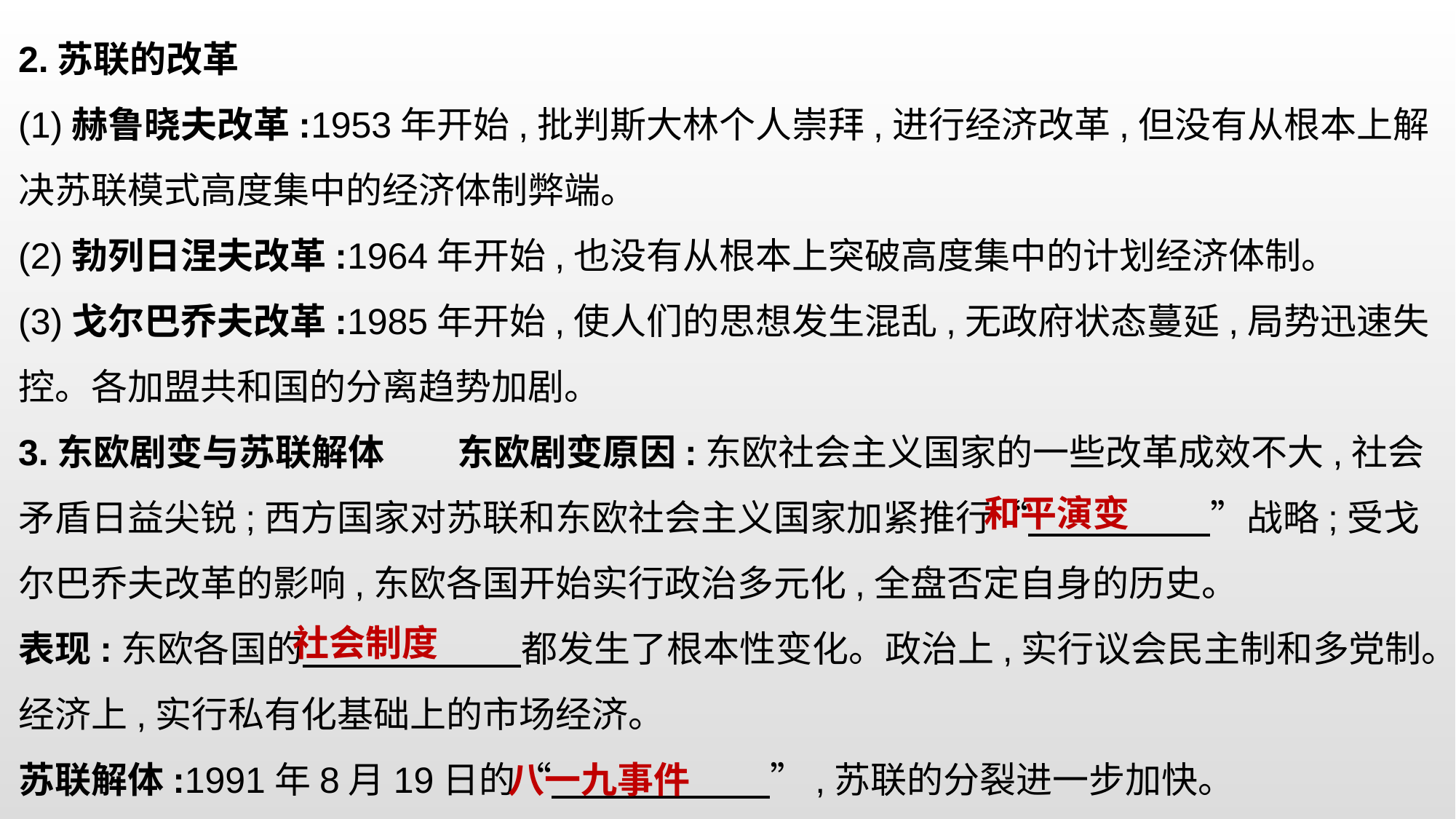

2.苏联的改革
(1)赫鲁晓夫改革:1953年开始,批判斯大林个人崇拜,进行经济改革,但没有从根本上解决苏联模式高度集中的经济体制弊端。
(2)勃列日涅夫改革:1964年开始,也没有从根本上突破高度集中的计划经济体制。
(3)戈尔巴乔夫改革:1985年开始,使人们的思想发生混乱,无政府状态蔓延,局势迅速失控。各加盟共和国的分离趋势加剧。
3.东欧剧变与苏联解体　　东欧剧变原因:东欧社会主义国家的一些改革成效不大,社会矛盾日益尖锐;西方国家对苏联和东欧社会主义国家加紧推行“　　　　　”战略;受戈尔巴乔夫改革的影响,东欧各国开始实行政治多元化,全盘否定自身的历史。
表现:东欧各国的　　　　　　都发生了根本性变化。政治上,实行议会民主制和多党制。经济上,实行私有化基础上的市场经济。
苏联解体:1991年8月19日的“　　　　　　”,苏联的分裂进一步加快。
和平演变
社会制度
八一九事件